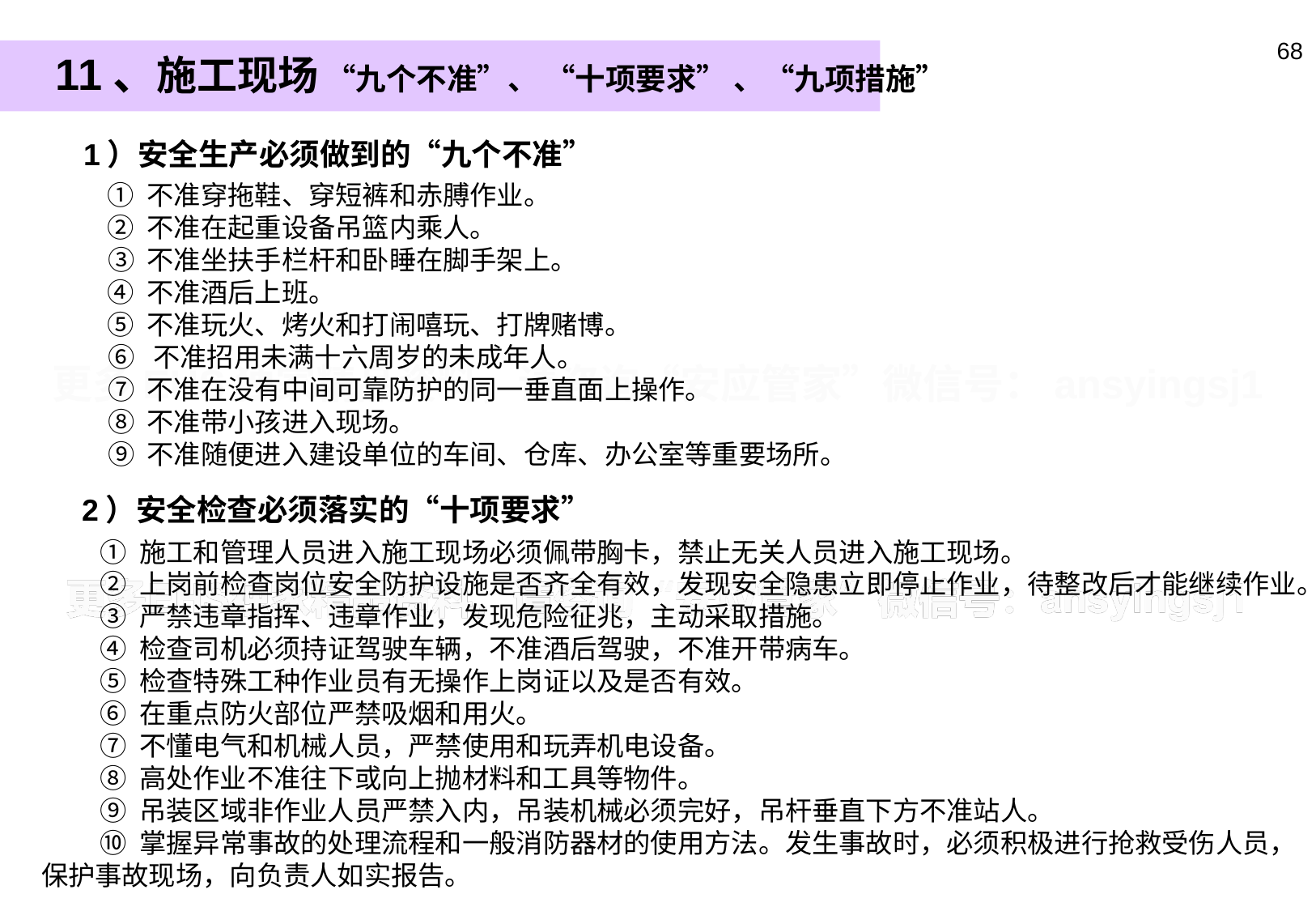

68

11、施工现场 “九个不准”、 “十项要求” 、“九项措施”
1）安全生产必须做到的“九个不准”
    ① 不准穿拖鞋、穿短裤和赤膊作业。
    ② 不准在起重设备吊篮内乘人。
    ③ 不准坐扶手栏杆和卧睡在脚手架上。
    ④ 不准酒后上班。
    ⑤ 不准玩火、烤火和打闹嘻玩、打牌赌博。
    ⑥  不准招用未满十六周岁的未成年人。
    ⑦ 不准在没有中间可靠防护的同一垂直面上操作。
    ⑧ 不准带小孩进入现场。
    ⑨ 不准随便进入建设单位的车间、仓库、办公室等重要场所。
2）安全检查必须落实的“十项要求”
   ① 施工和管理人员进入施工现场必须佩带胸卡，禁止无关人员进入施工现场。
   ② 上岗前检查岗位安全防护设施是否齐全有效，发现安全隐患立即停止作业，待整改后才能继续作业。
   ③ 严禁违章指挥、违章作业，发现危险征兆，主动采取措施。
   ④ 检查司机必须持证驾驶车辆，不准酒后驾驶，不准开带病车。
   ⑤ 检查特殊工种作业员有无操作上岗证以及是否有效。
   ⑥ 在重点防火部位严禁吸烟和用火。
   ⑦ 不懂电气和机械人员，严禁使用和玩弄机电设备。
   ⑧ 高处作业不准往下或向上抛材料和工具等物件。
   ⑨ 吊装区域非作业人员严禁入内，吊装机械必须完好，吊杆垂直下方不准站人。
   ⑩ 掌握异常事故的处理流程和一般消防器材的使用方法。发生事故时，必须积极进行抢救受伤人员，保护事故现场，向负责人如实报告。